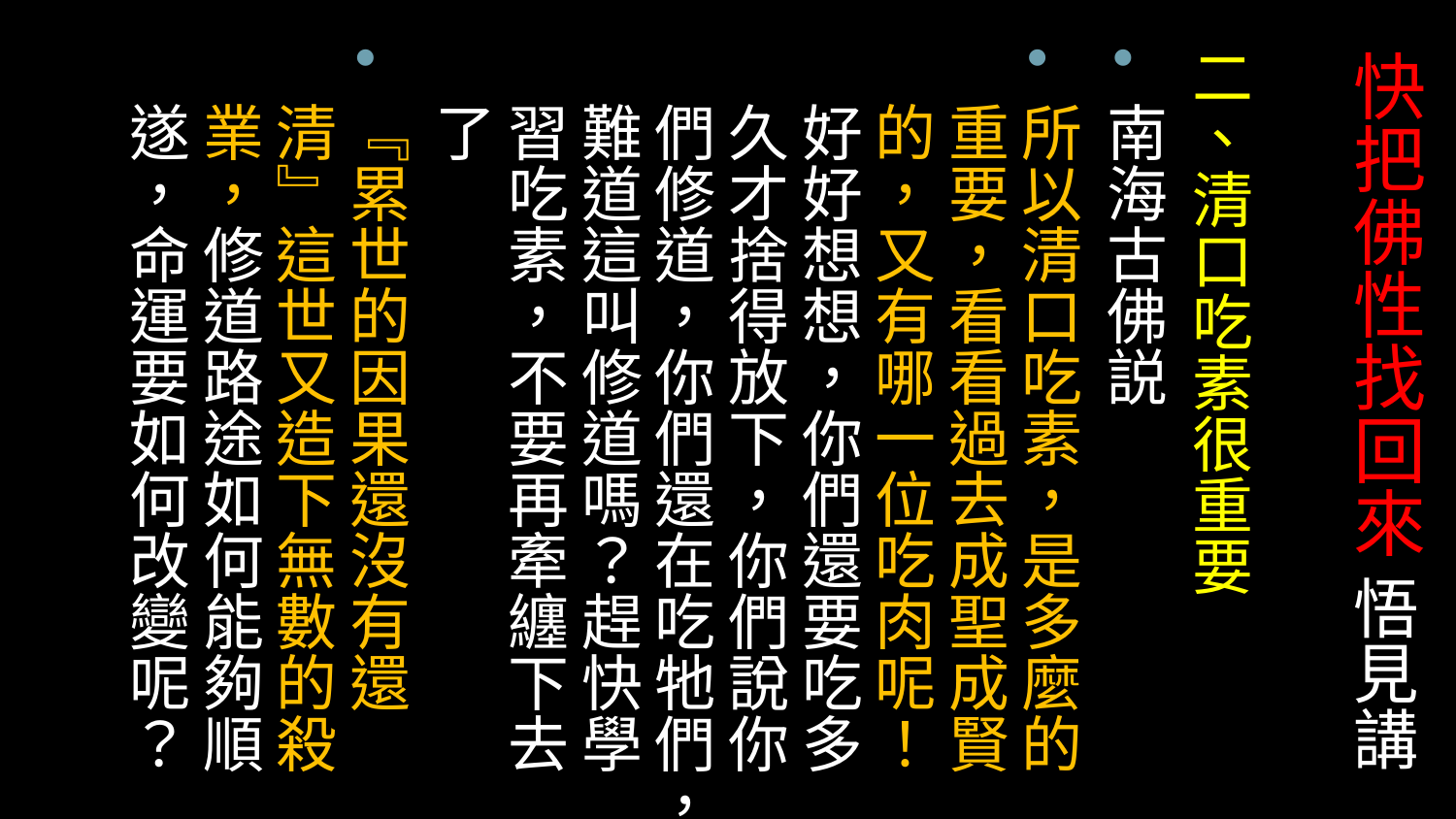

二、清口吃素很重要
南海古佛説
所以清口吃素，是多麼的重要，看看過去成聖成賢的，又有哪一位吃肉呢！好好想想，你們還要吃多久才捨得放下，你們說你們修道，你們還在吃牠們，難道這叫修道嗎？趕快學習吃素，不要再牽纏下去了
『累世的因果還沒有還清』這世又造下無數的殺業，修道路途如何能夠順遂，命運要如何改變呢？

# 快把佛性找回來 悟見講